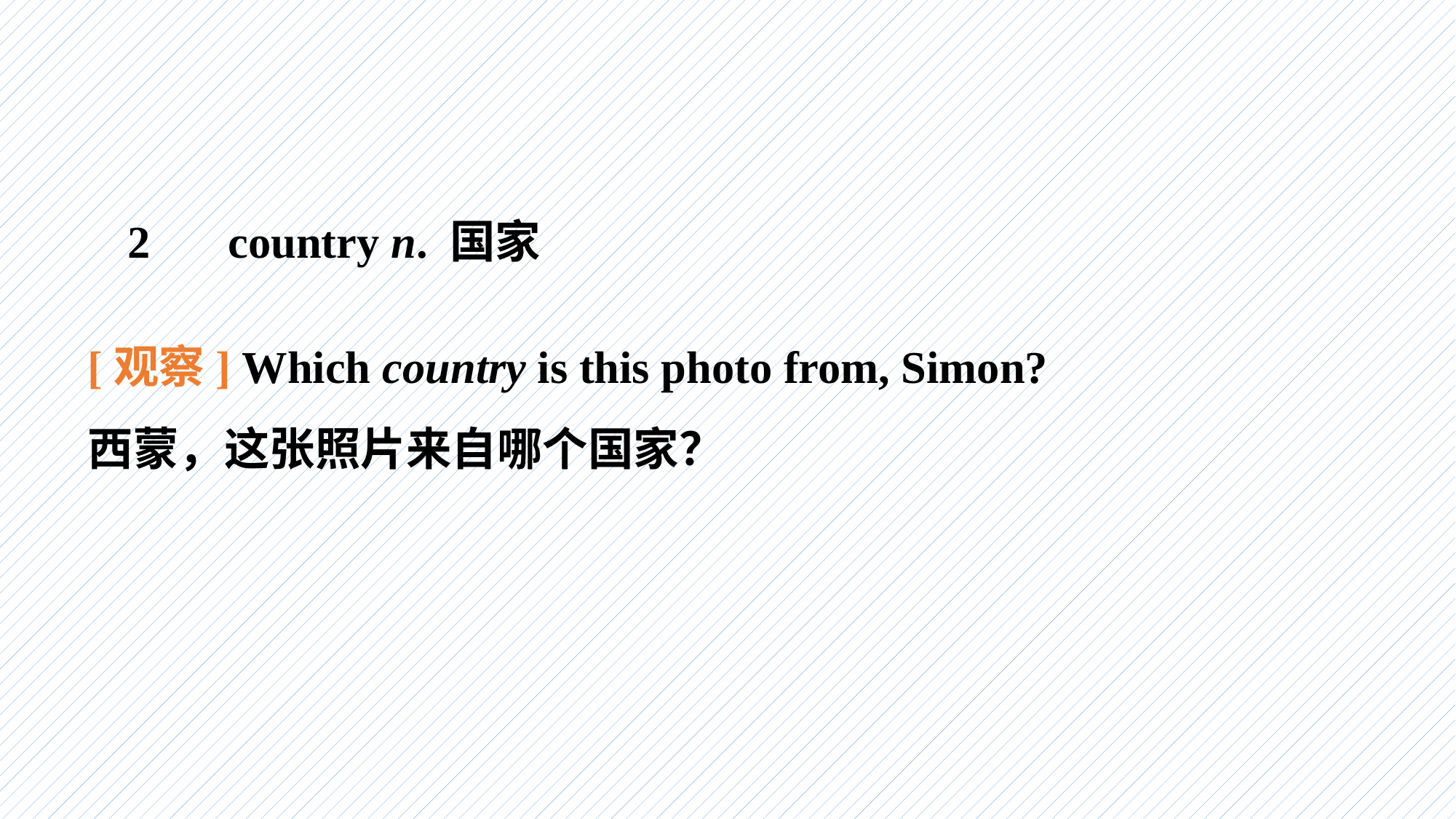

2　 country n. 国家
[观察] Which country is this photo from, Simon?
西蒙，这张照片来自哪个国家？